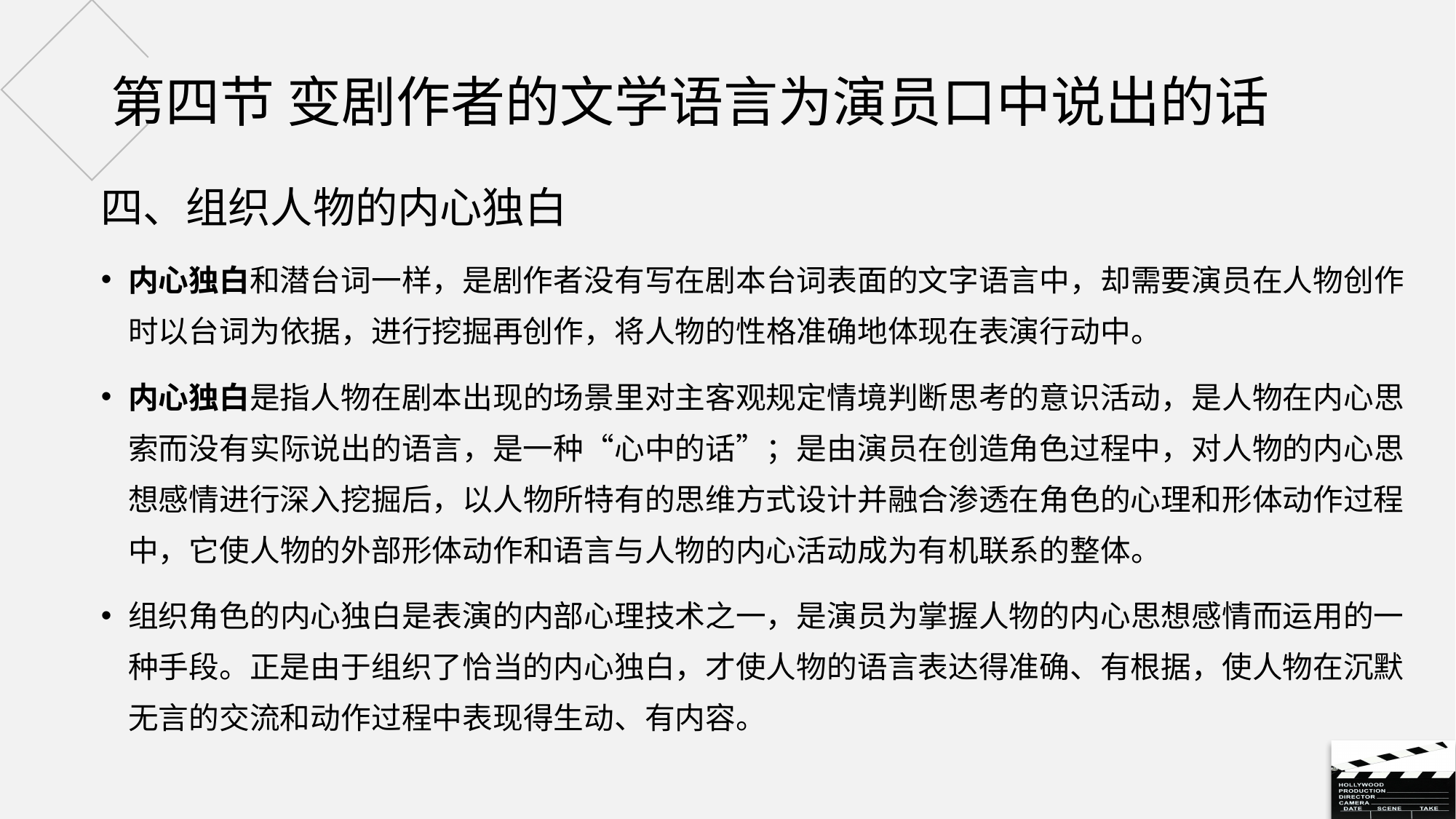

# 第四节 变剧作者的文学语言为演员口中说出的话
四、组织人物的内心独白
内心独白和潜台词一样，是剧作者没有写在剧本台词表面的文字语言中，却需要演员在人物创作时以台词为依据，进行挖掘再创作，将人物的性格准确地体现在表演行动中。
内心独白是指人物在剧本出现的场景里对主客观规定情境判断思考的意识活动，是人物在内心思索而没有实际说出的语言，是一种“心中的话”；是由演员在创造角色过程中，对人物的内心思想感情进行深入挖掘后，以人物所特有的思维方式设计并融合渗透在角色的心理和形体动作过程中，它使人物的外部形体动作和语言与人物的内心活动成为有机联系的整体。
组织角色的内心独白是表演的内部心理技术之一，是演员为掌握人物的内心思想感情而运用的一种手段。正是由于组织了恰当的内心独白，才使人物的语言表达得准确、有根据，使人物在沉默无言的交流和动作过程中表现得生动、有内容。